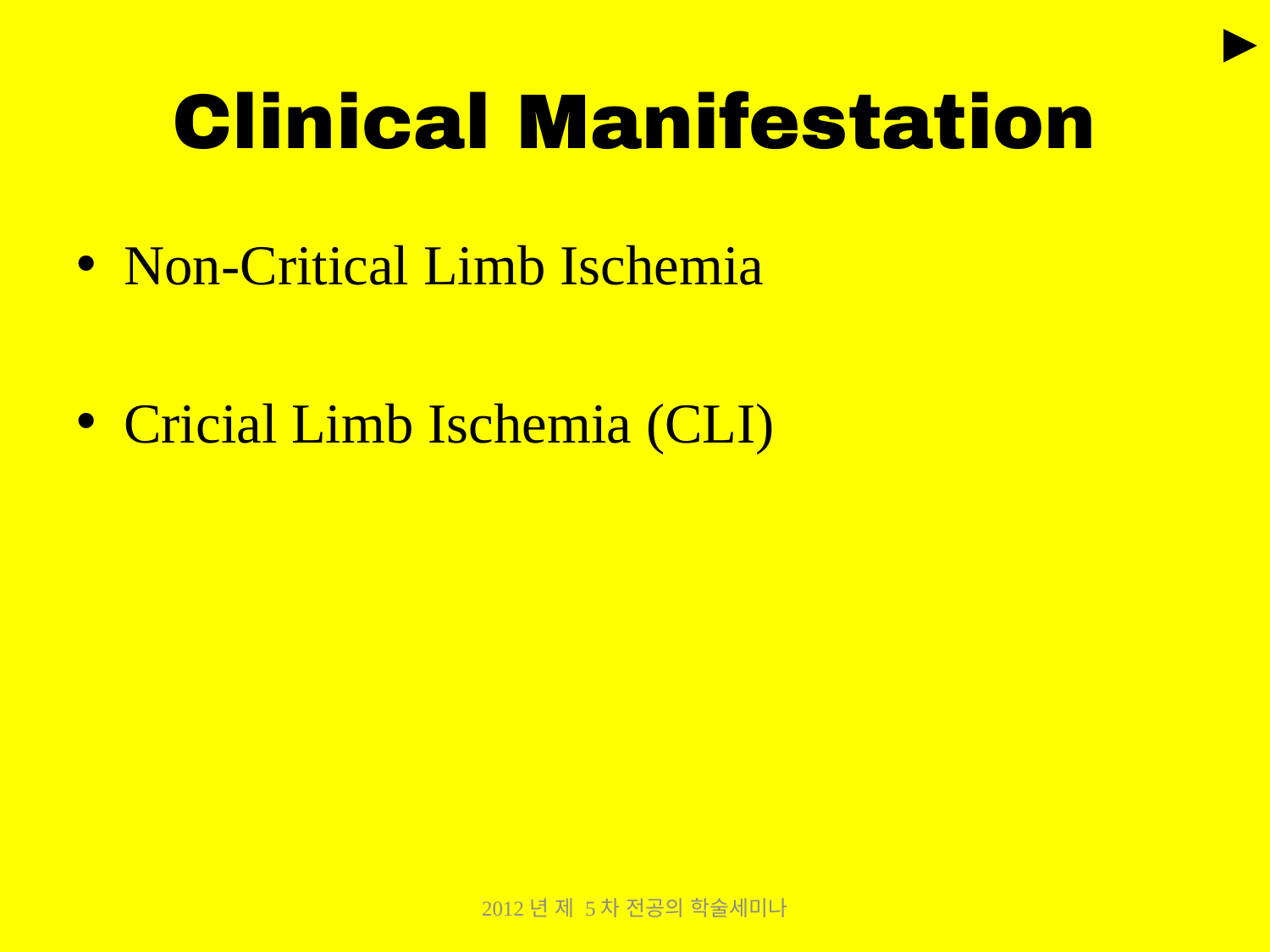

►
# Clinical Manifestation
Non-Critical Limb Ischemia

Cricial Limb Ischemia (CLI)
2012년 제 5차 전공의 학술세미나